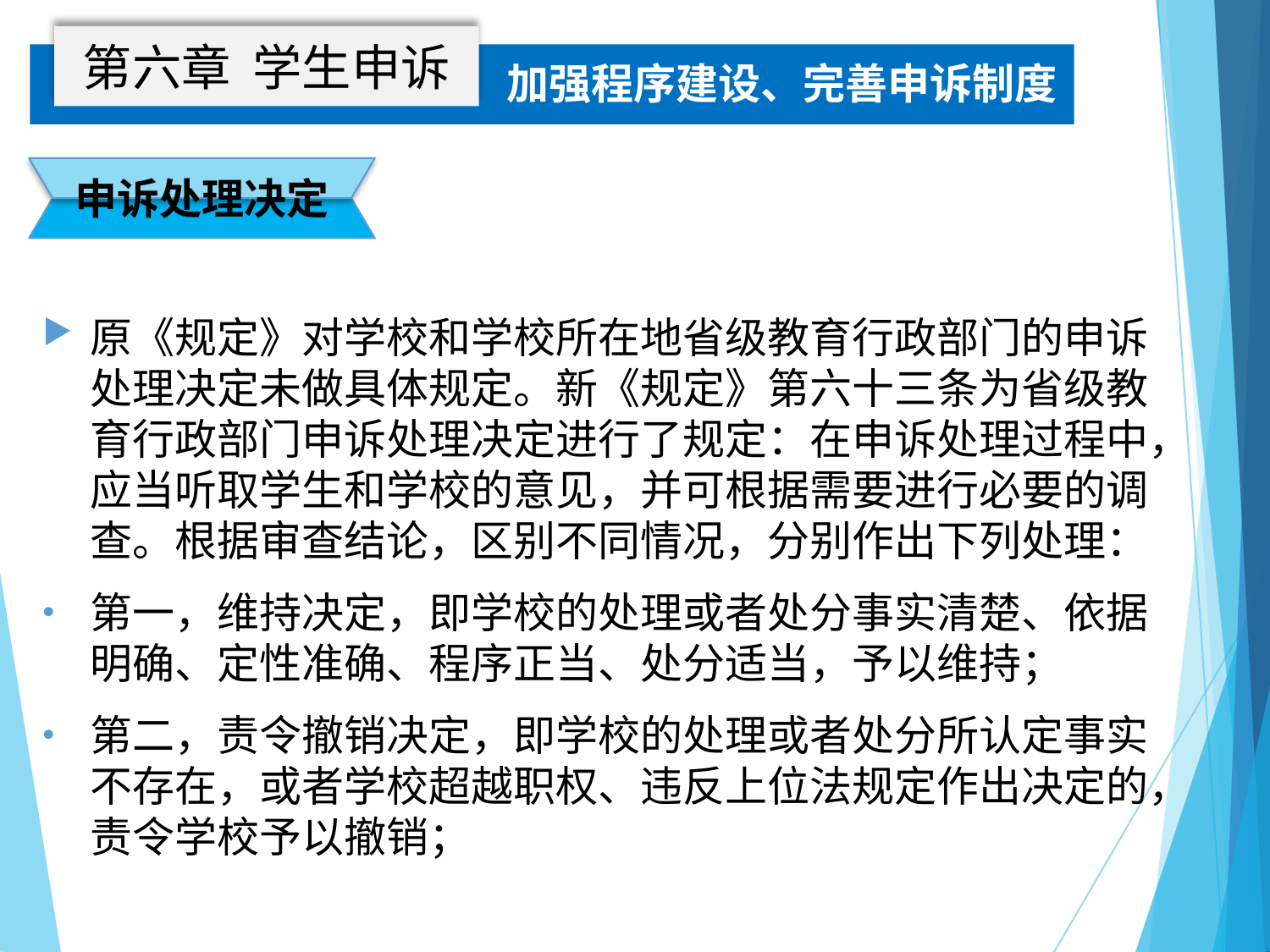

第六章  学生申诉
加强程序建设、完善申诉制度

申诉处理决定

原《规定》对学校和学校所在地省级教育行政部门的申诉处理决定未做具体规定。新《规定》第六十三条为省级教育行政部门申诉处理决定进行了规定：在申诉处理过程中，应当听取学生和学校的意见，并可根据需要进行必要的调查。根据审查结论，区别不同情况，分别作出下列处理：
第一，维持决定，即学校的处理或者处分事实清楚、依据明确、定性准确、程序正当、处分适当，予以维持；
第二，责令撤销决定，即学校的处理或者处分所认定事实不存在，或者学校超越职权、违反上位法规定作出决定的，责令学校予以撤销；